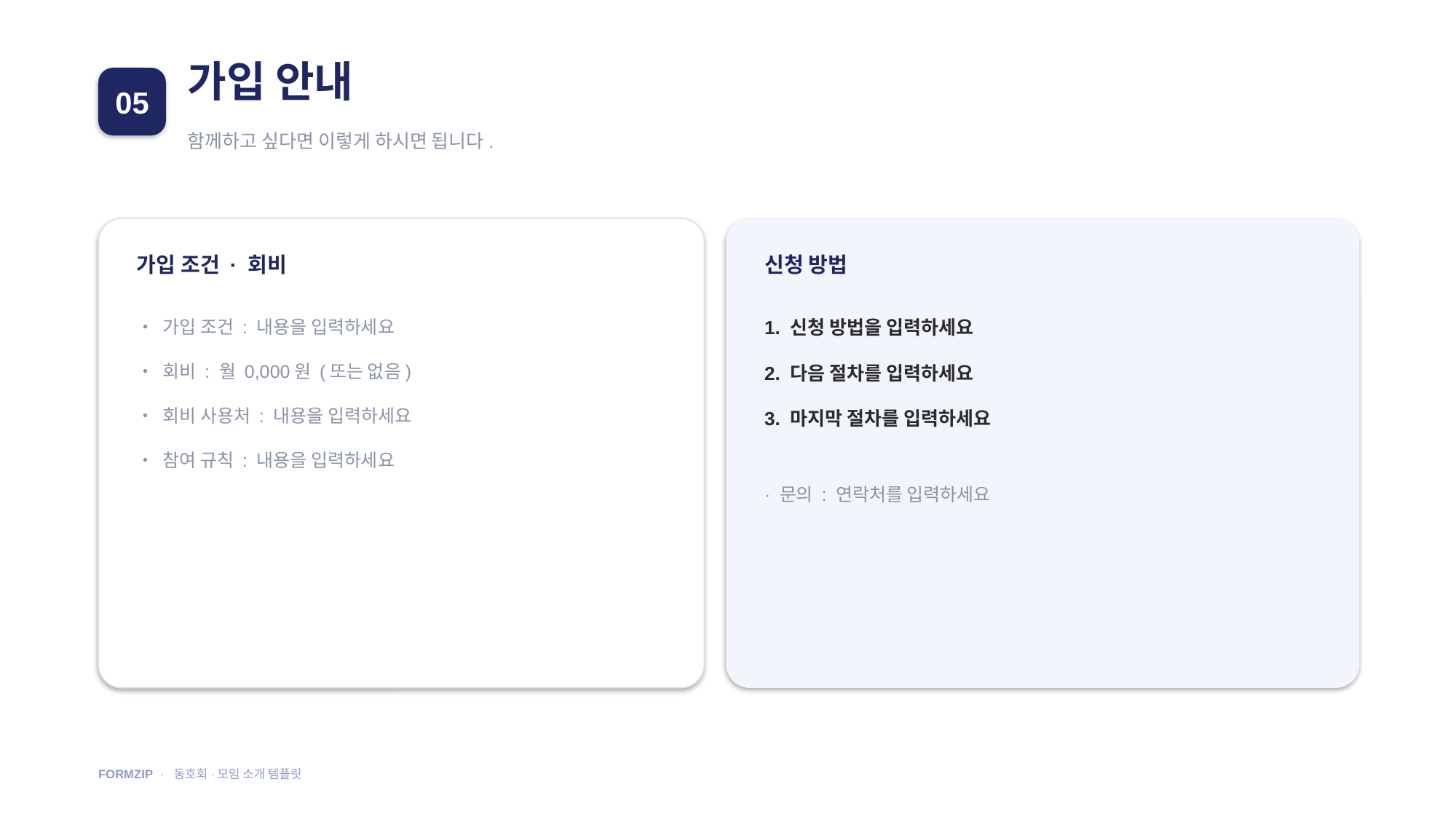

가입 안내
05
함께하고 싶다면 이렇게 하시면 됩니다.

가입 조건 · 회비
신청 방법
• 가입 조건 : 내용을 입력하세요
• 회비 : 월 0,000원 (또는 없음)
• 회비 사용처 : 내용을 입력하세요
• 참여 규칙 : 내용을 입력하세요
1. 신청 방법을 입력하세요
2. 다음 절차를 입력하세요
3. 마지막 절차를 입력하세요

· 문의 : 연락처를 입력하세요
FORMZIP  ·  동호회·모임 소개 템플릿